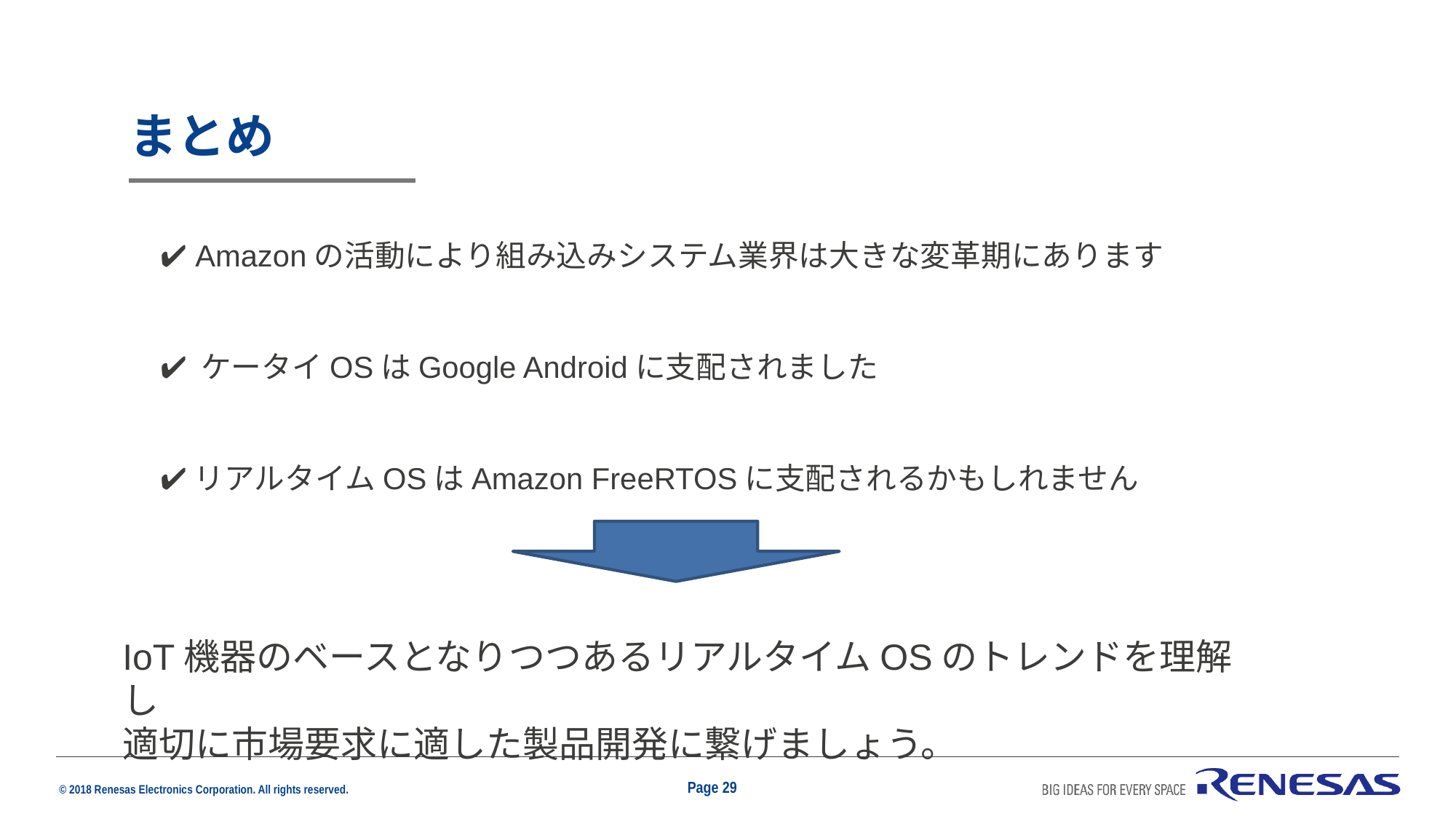

# まとめ
✔ Amazonの活動により組み込みシステム業界は大きな変革期にあります

✔ ケータイOSはGoogle Androidに支配されました

✔リアルタイムOSはAmazon FreeRTOSに支配されるかもしれません

IoT機器のベースとなりつつあるリアルタイムOSのトレンドを理解し
適切に市場要求に適した製品開発に繋げましょう。
Page 29